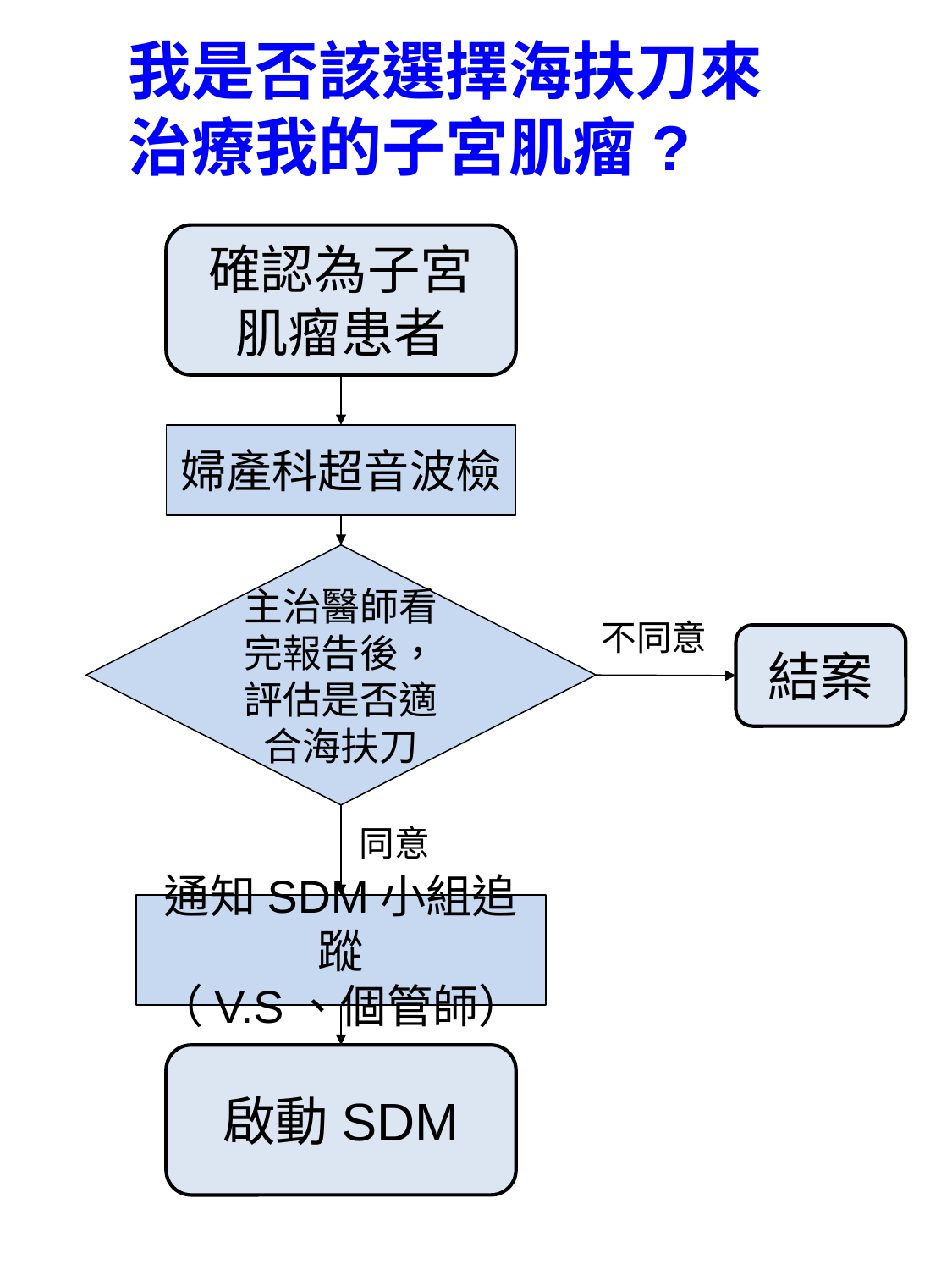

我是否該選擇海扶刀來治療我的子宮肌瘤?
確認為子宮肌瘤患者
婦產科超音波檢
主治醫師看完報告後，評估是否適合海扶刀
不同意
結案
同意
通知SDM小組追蹤
（V.S、個管師）
啟動SDM